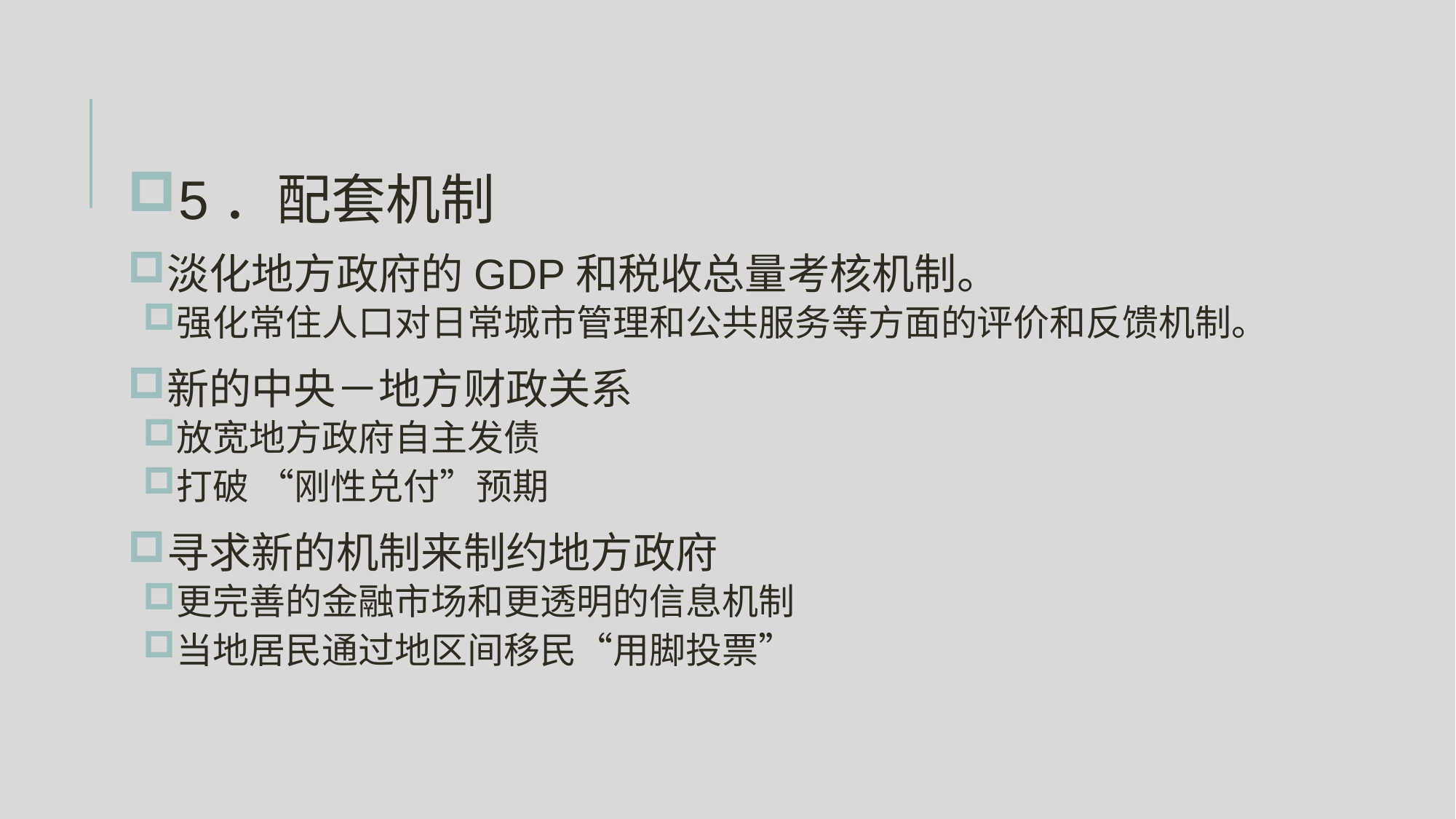

5．配套机制
淡化地方政府的GDP和税收总量考核机制。
强化常住人口对日常城市管理和公共服务等方面的评价和反馈机制。
新的中央－地方财政关系
放宽地方政府自主发债
打破 “刚性兑付”预期
寻求新的机制来制约地方政府
更完善的金融市场和更透明的信息机制
当地居民通过地区间移民“用脚投票”